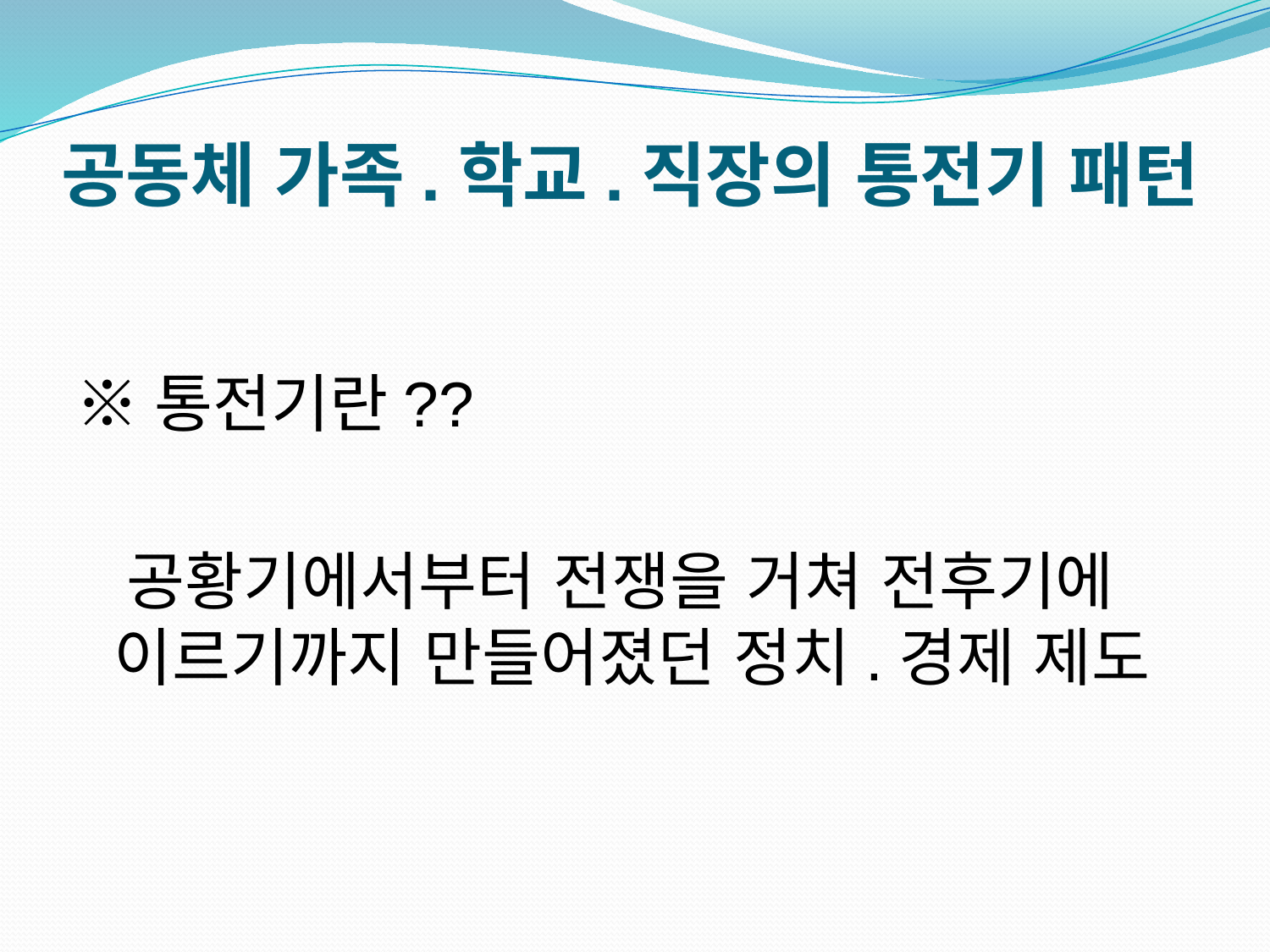

# 공동체 가족.학교.직장의 통전기 패턴

※통전기란??

  공황기에서부터 전쟁을 거쳐 전후기에 이르기까지 만들어졌던 정치.경제 제도